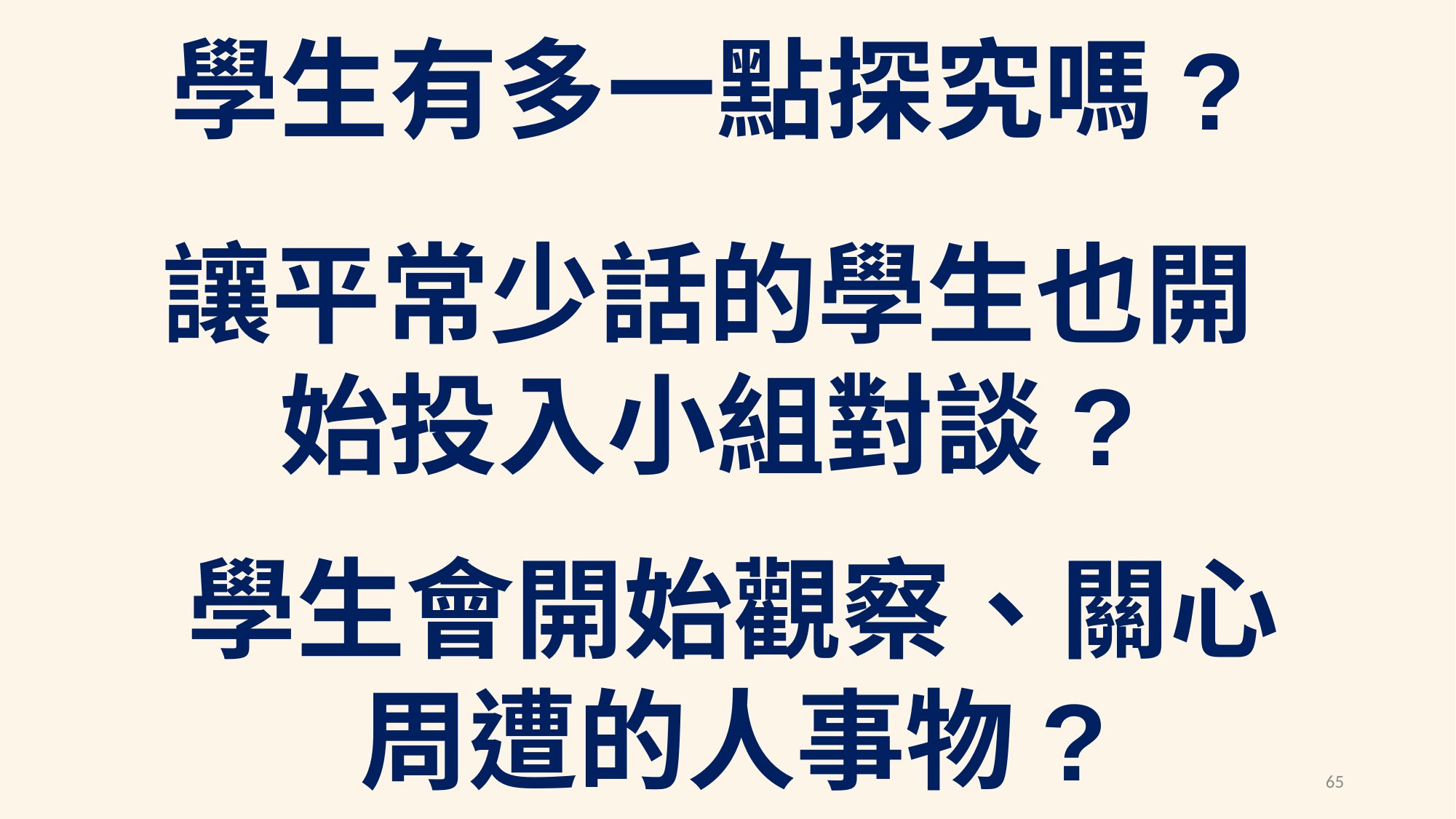

學生有多一點探究嗎?
讓平常少話的學生也開始投入小組對談?

學生會開始觀察、關心
周遭的人事物?
65